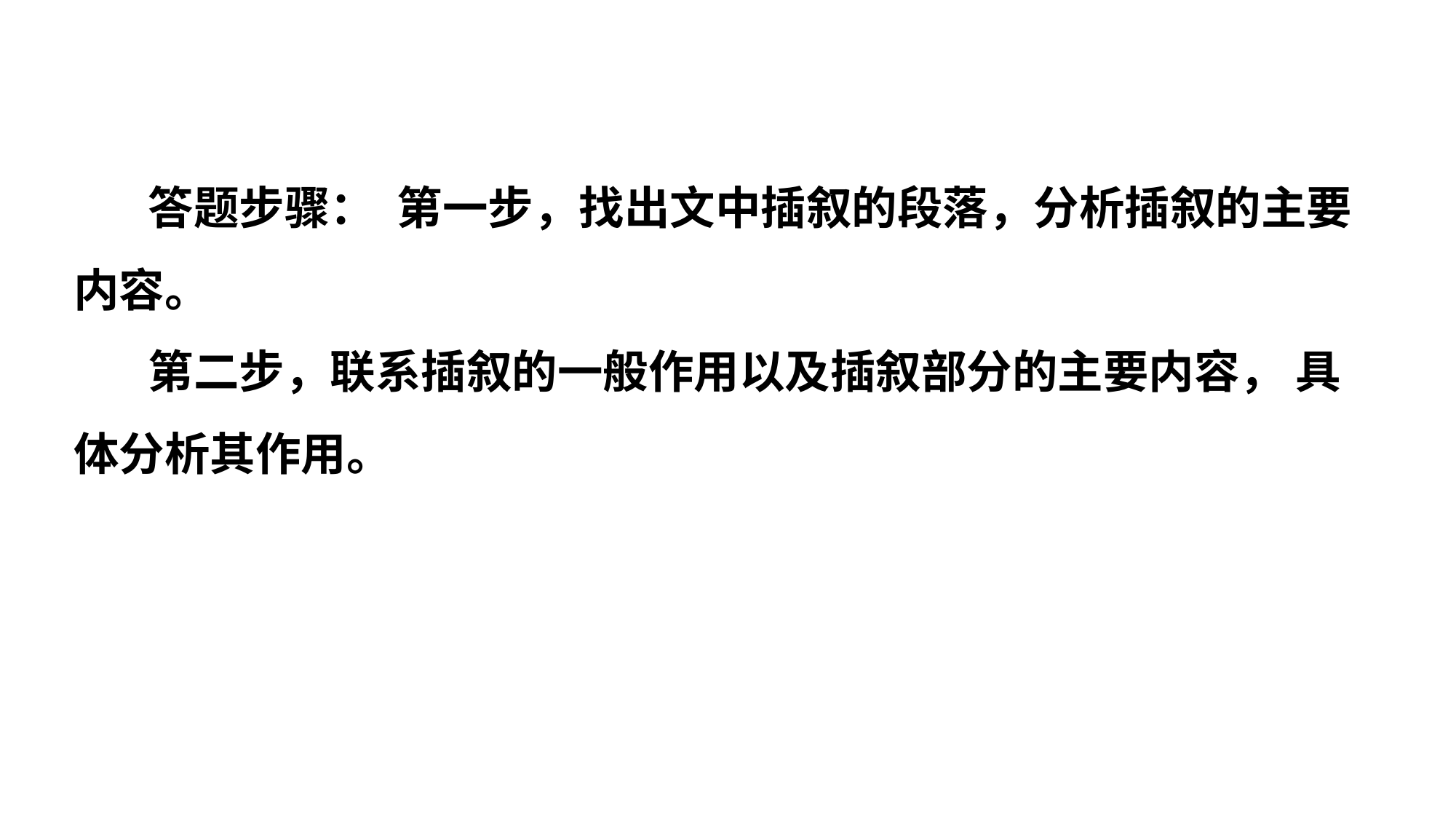

答题步骤：  第一步，找出文中插叙的段落，分析插叙的主要内容。
第二步，联系插叙的一般作用以及插叙部分的主要内容， 具体分析其作用。